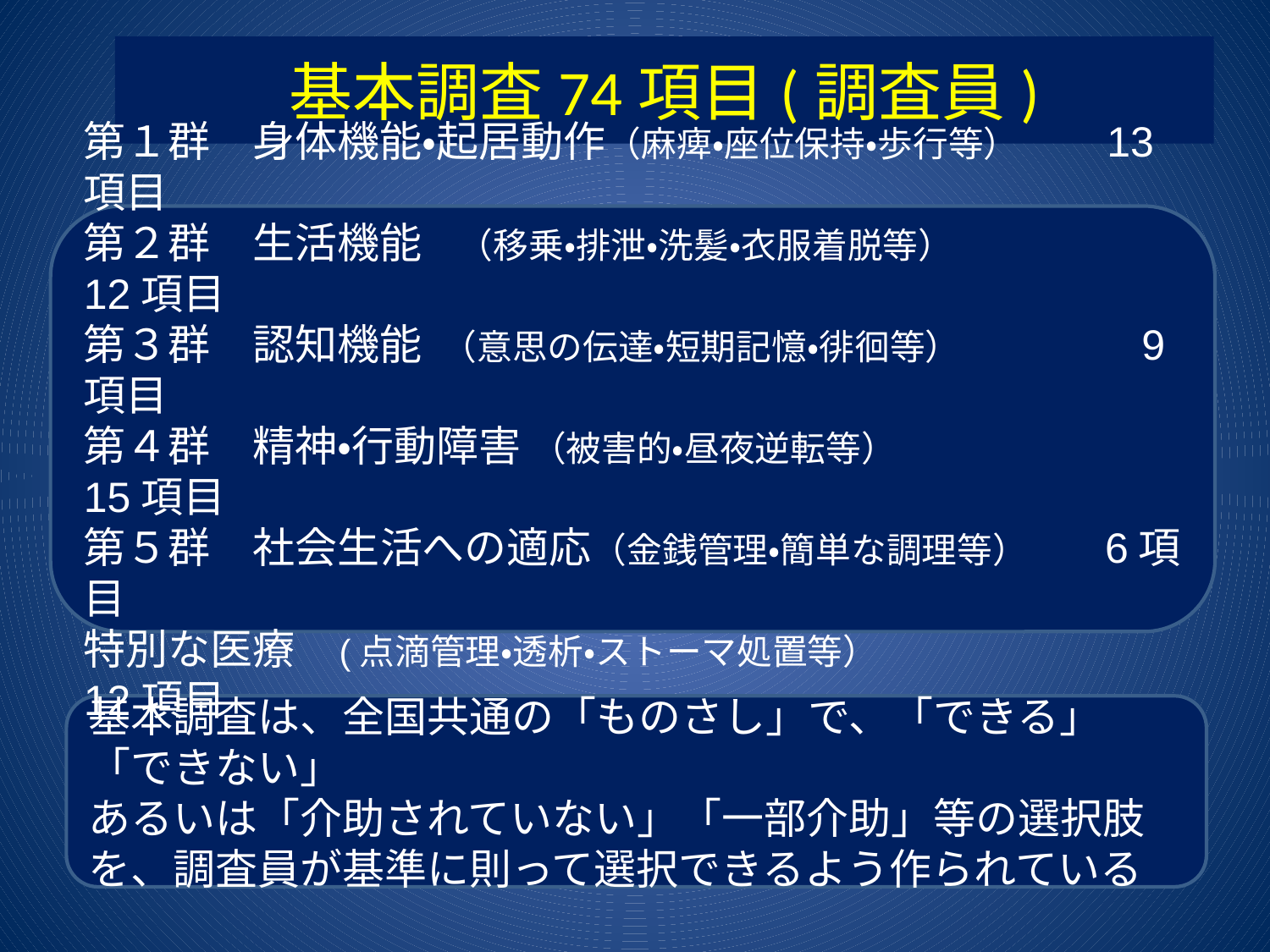

# 基本調査74項目(調査員)
第１群　身体機能・起居動作（麻痺・座位保持・歩行等）　　13項目
第２群　生活機能　（移乗・排泄・洗髪・衣服着脱等） 　　　　 12項目
第３群　認知機能  （意思の伝達・短期記憶・徘徊等） 　　　　   9項目
第４群　精神・行動障害 （被害的・昼夜逆転等）　　　　　　 15項目
第５群　社会生活への適応（金銭管理・簡単な調理等）       6項目
特別な医療　(点滴管理・透析・ストーマ処置等）　　　　　　　  12項目
基本調査は、全国共通の「ものさし」で、「できる」「できない」
あるいは「介助されていない」「一部介助」等の選択肢を、調査員が基準に則って選択できるよう作られている